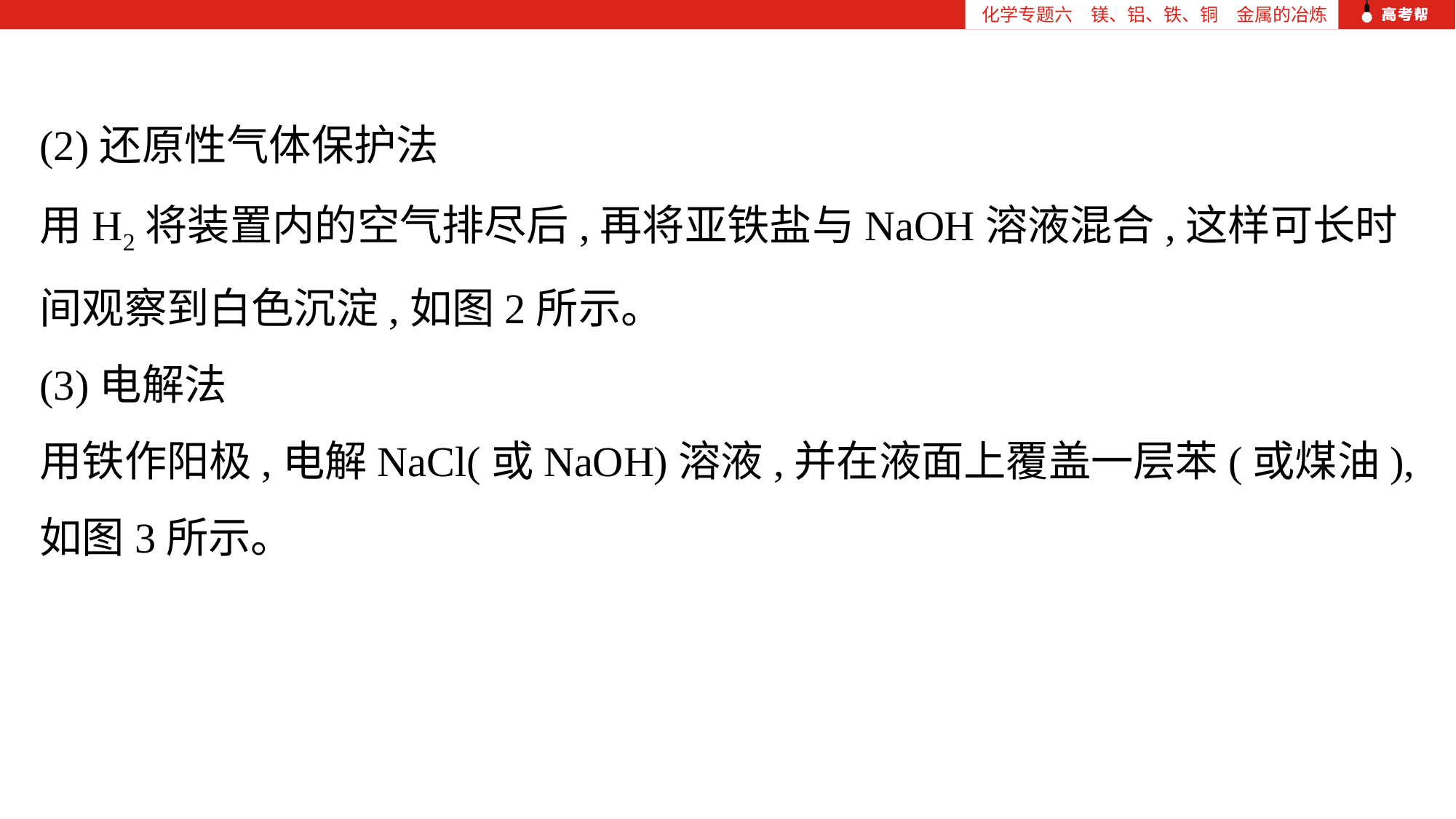

化学专题六　镁、铝、铁、铜　金属的冶炼

(2)还原性气体保护法
用H2将装置内的空气排尽后,再将亚铁盐与NaOH溶液混合,这样可长时间观察到白色沉淀,如图2所示。
(3)电解法
用铁作阳极,电解NaCl(或NaOH)溶液,并在液面上覆盖一层苯(或煤油),如图3所示。